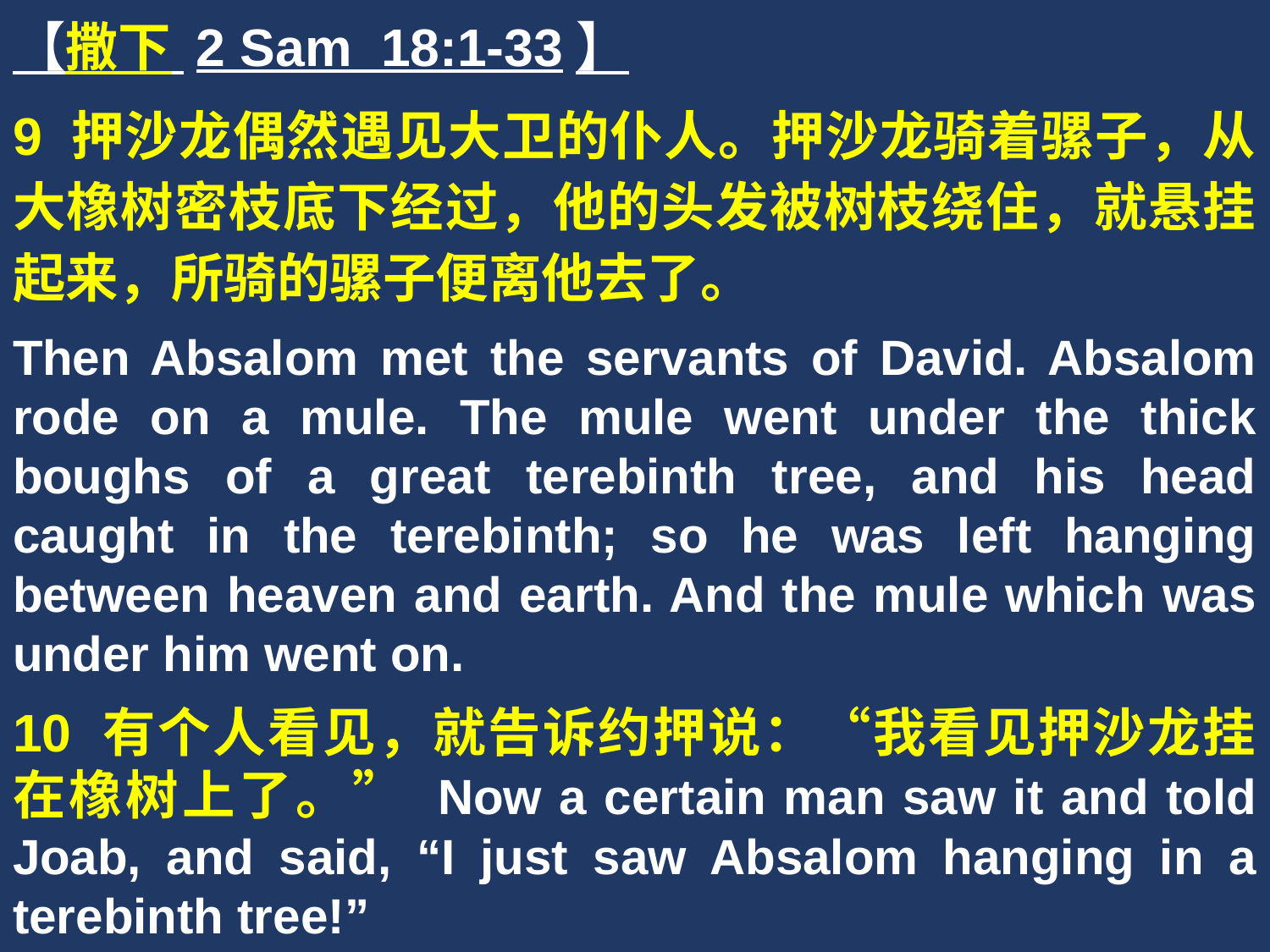

【撒下 2 Sam  18:1-33】
9 押沙龙偶然遇见大卫的仆人。押沙龙骑着骡子，从大橡树密枝底下经过，他的头发被树枝绕住，就悬挂起来，所骑的骡子便离他去了。
Then Absalom met the servants of David. Absalom rode on a mule. The mule went under the thick boughs of a great terebinth tree, and his head caught in the terebinth; so he was left hanging between heaven and earth. And the mule which was under him went on.
10 有个人看见，就告诉约押说：“我看见押沙龙挂在橡树上了。” Now a certain man saw it and told Joab, and said, “I just saw Absalom hanging in a terebinth tree!”